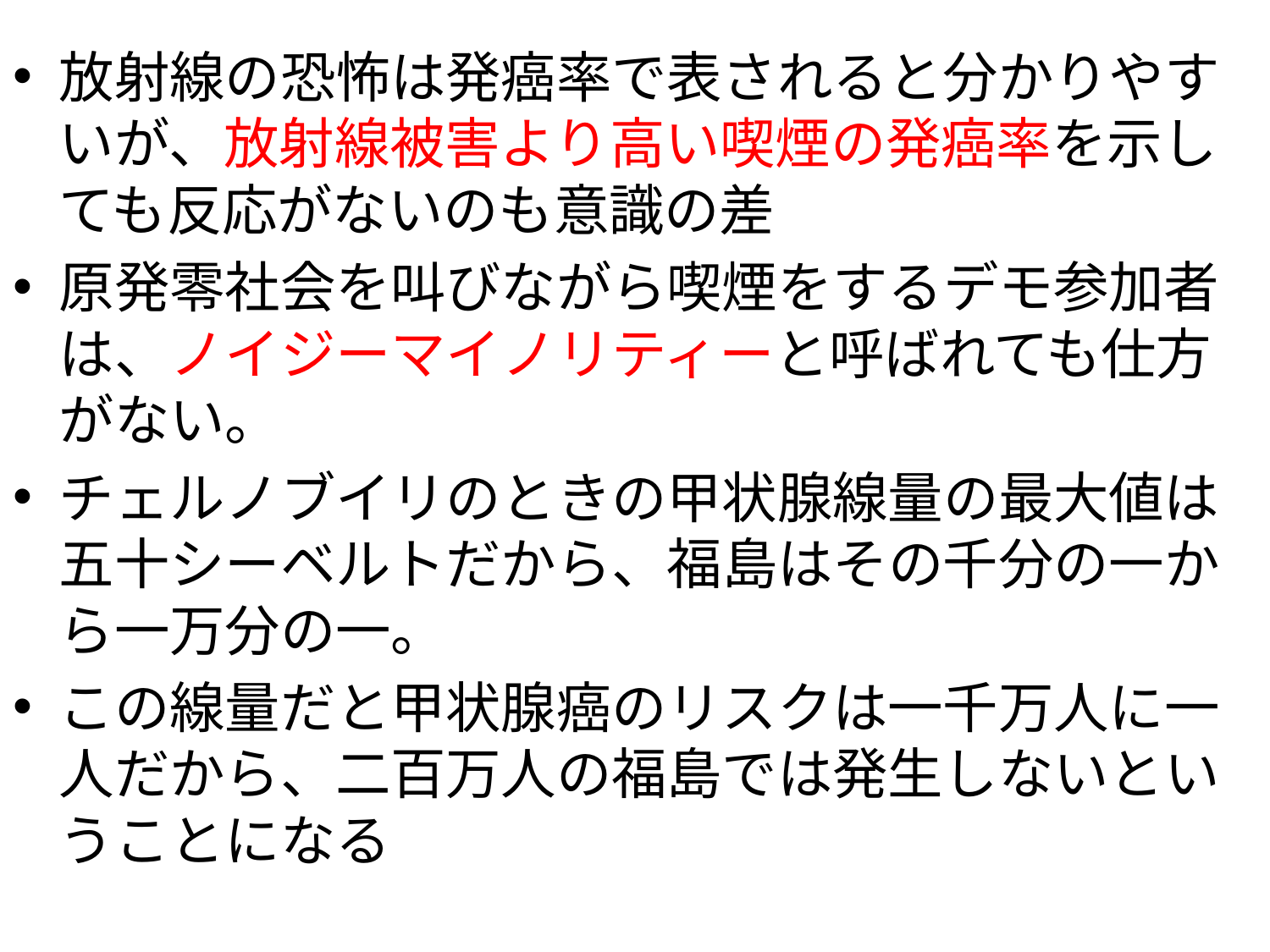

放射線の恐怖は発癌率で表されると分かりやすいが、放射線被害より高い喫煙の発癌率を示しても反応がないのも意識の差
原発零社会を叫びながら喫煙をするデモ参加者は、ノイジーマイノリティーと呼ばれても仕方がない。
チェルノブイリのときの甲状腺線量の最大値は五十シーベルトだから、福島はその千分の一から一万分の一。
この線量だと甲状腺癌のリスクは一千万人に一人だから、二百万人の福島では発生しないということになる